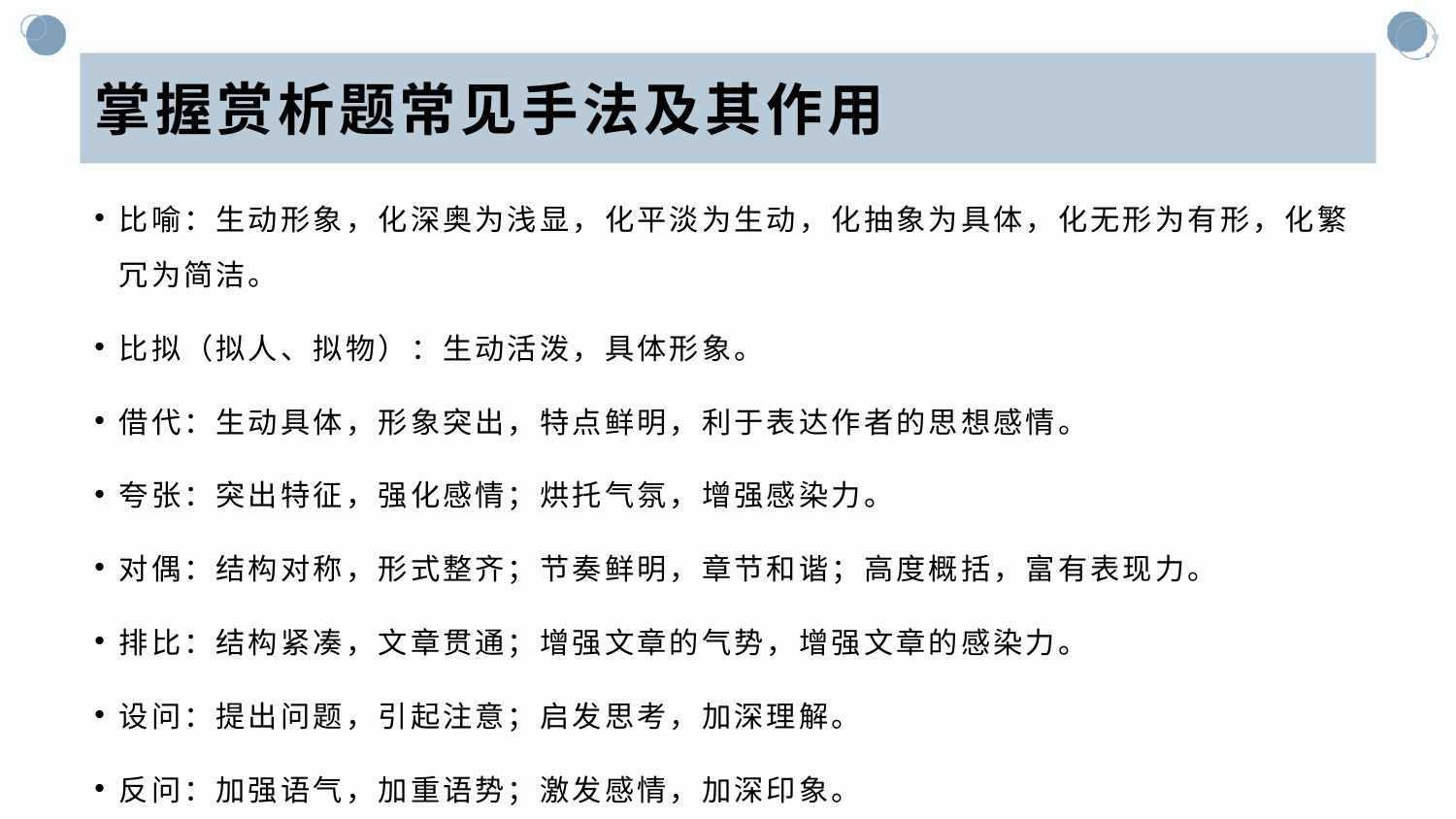

#
掌握赏析题常见手法及其作用
比喻：生动形象，化深奥为浅显，化平淡为生动，化抽象为具体，化无形为有形，化繁冗为简洁。
比拟（拟人、拟物）：生动活泼，具体形象。
借代：生动具体，形象突出，特点鲜明，利于表达作者的思想感情。
夸张：突出特征，强化感情；烘托气氛，增强感染力。
对偶：结构对称，形式整齐；节奏鲜明，章节和谐；高度概括，富有表现力。
排比：结构紧凑，文章贯通；增强文章的气势，增强文章的感染力。
设问：提出问题，引起注意；启发思考，加深理解。
反问：加强语气，加重语势；激发感情，加深印象。